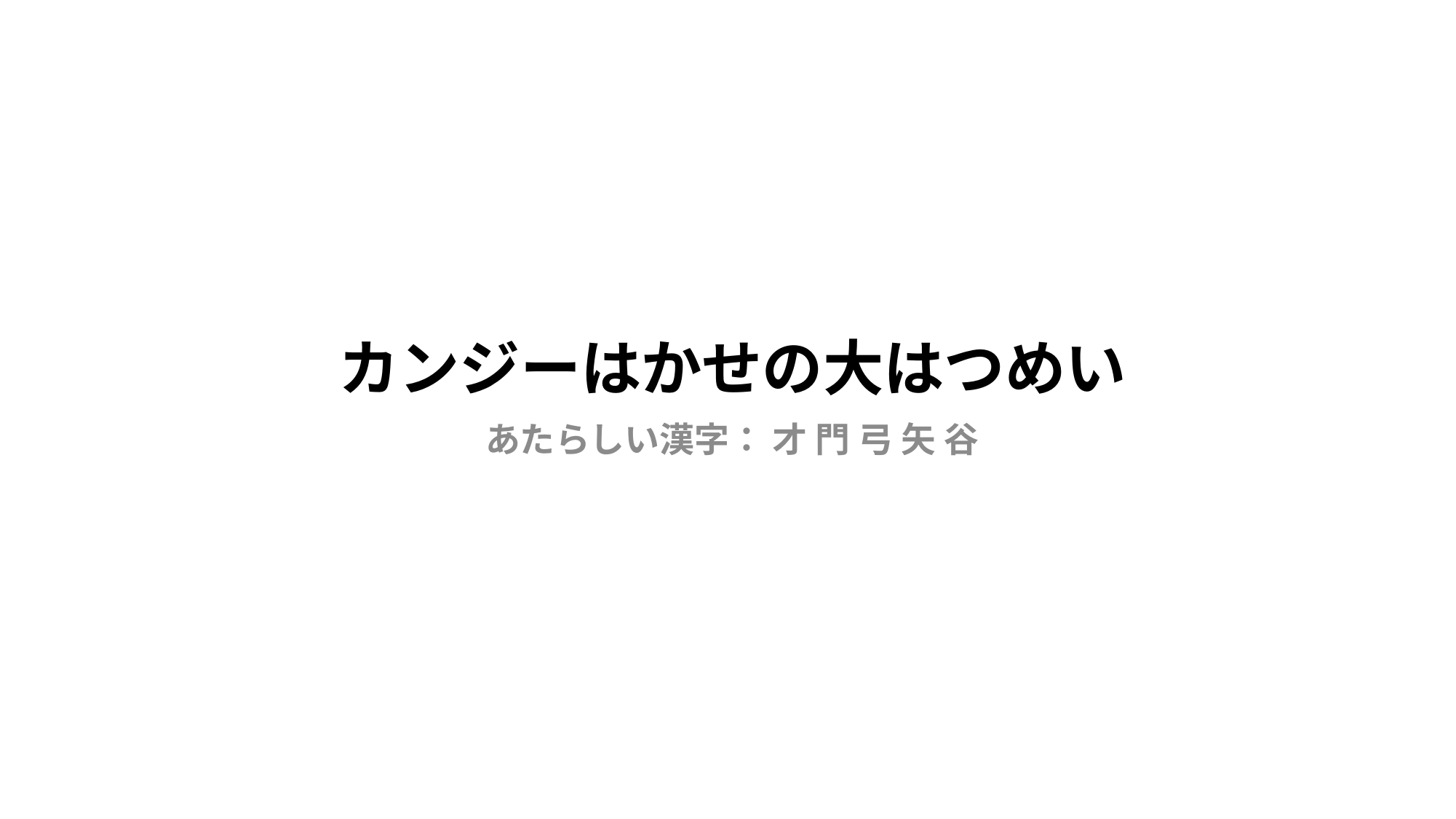

# カンジーはかせの大はつめい
あたらしい漢字： 才 門 弓 矢 谷